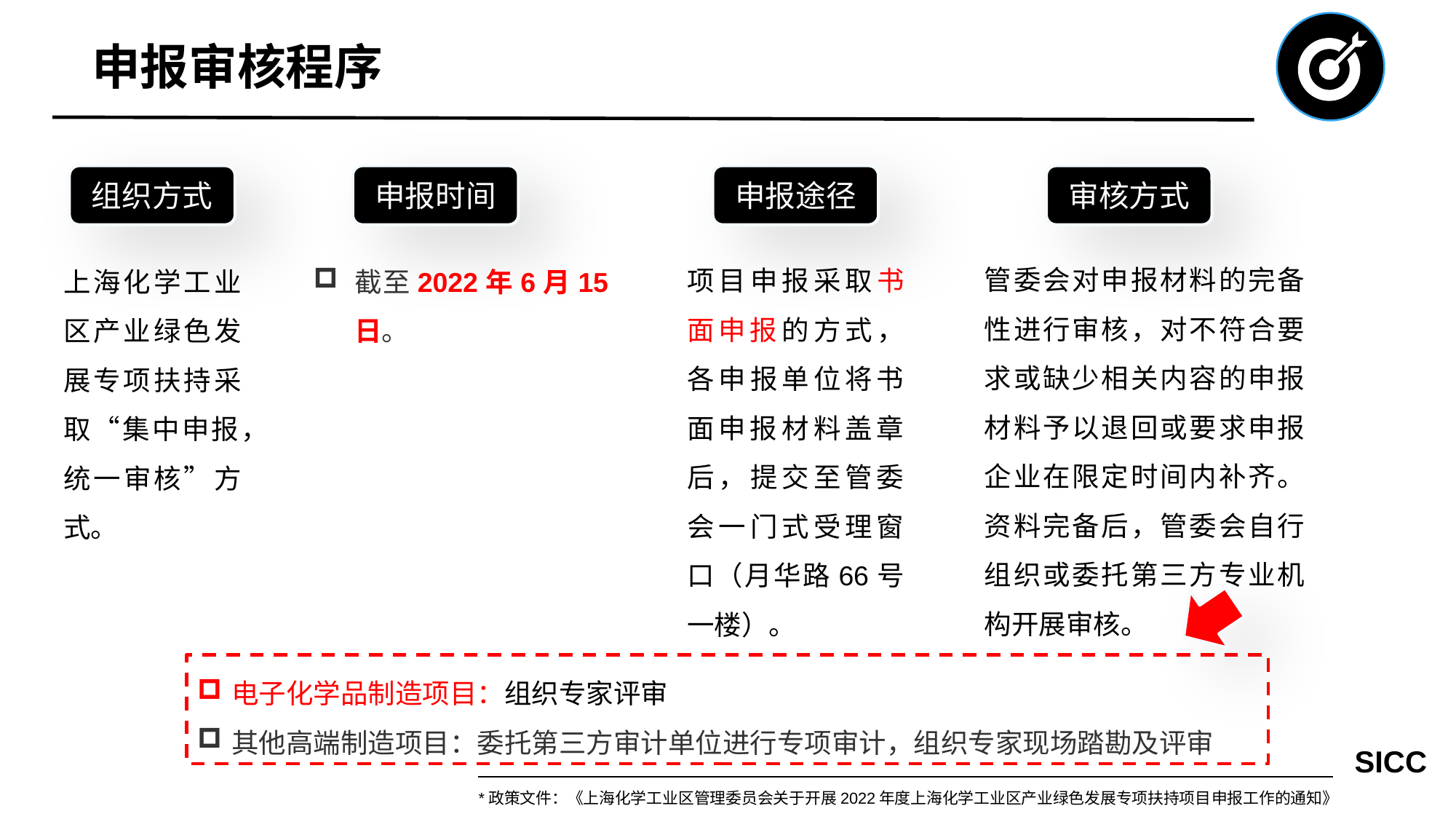

申报审核程序
组织方式
上海化学工业区产业绿色发展专项扶持采取“集中申报，统一审核”方式。
申报时间
截至2022年6月15日。
申报途径
项目申报采取书面申报的方式，各申报单位将书面申报材料盖章后，提交至管委会一门式受理窗口（月华路66号一楼）。
审核方式
管委会对申报材料的完备性进行审核，对不符合要求或缺少相关内容的申报材料予以退回或要求申报企业在限定时间内补齐。资料完备后，管委会自行组织或委托第三方专业机构开展审核。

电子化学品制造项目：组织专家评审
其他高端制造项目：委托第三方审计单位进行专项审计，组织专家现场踏勘及评审
*政策文件：《上海化学工业区管理委员会关于开展2022年度上海化学工业区产业绿色发展专项扶持项目申报工作的通知》